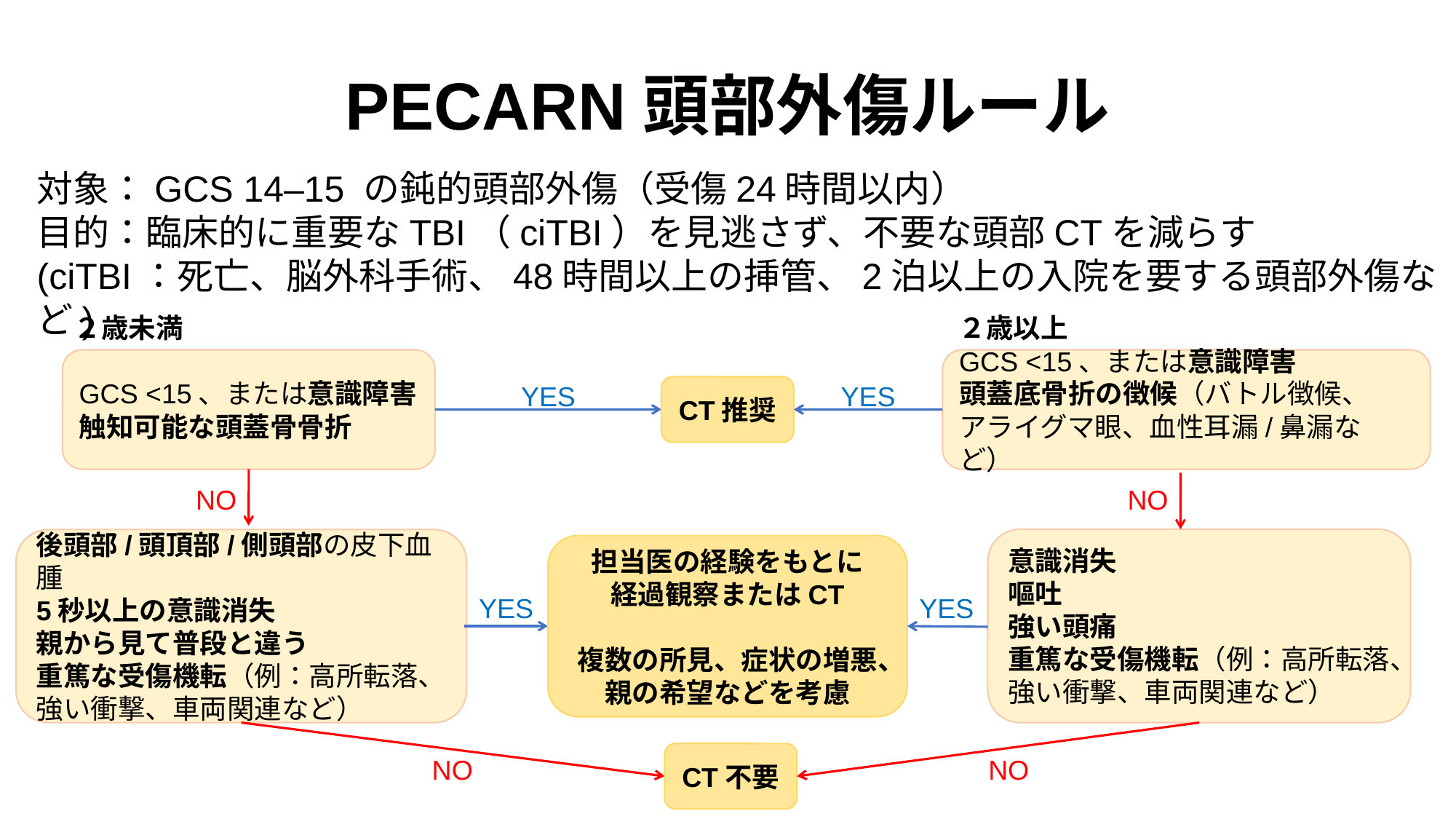

# PECARN頭部外傷ルール
対象：GCS 14–15 の鈍的頭部外傷（受傷24時間以内）
目的：臨床的に重要なTBI（ciTBI）を見逃さず、不要な頭部CTを減らす
(ciTBI：死亡、脳外科手術、48時間以上の挿管、2泊以上の入院を要する頭部外傷など)
２歳未満
２歳以上
GCS <15、または意識障害
触知可能な頭蓋骨骨折
GCS <15、または意識障害
頭蓋底骨折の徴候（バトル徴候、
アライグマ眼、血性耳漏/鼻漏など）
YES
YES
CT推奨
NO
NO
意識消失
嘔吐
強い頭痛
重篤な受傷機転（例：高所転落、強い衝撃、車両関連など）
後頭部/頭頂部/側頭部の皮下血腫
5秒以上の意識消失
親から見て普段と違う
重篤な受傷機転（例：高所転落、強い衝撃、車両関連など）
担当医の経験をもとに
経過観察またはCT

複数の所見、症状の増悪、親の希望などを考慮
YES
YES
CT不要
NO
NO